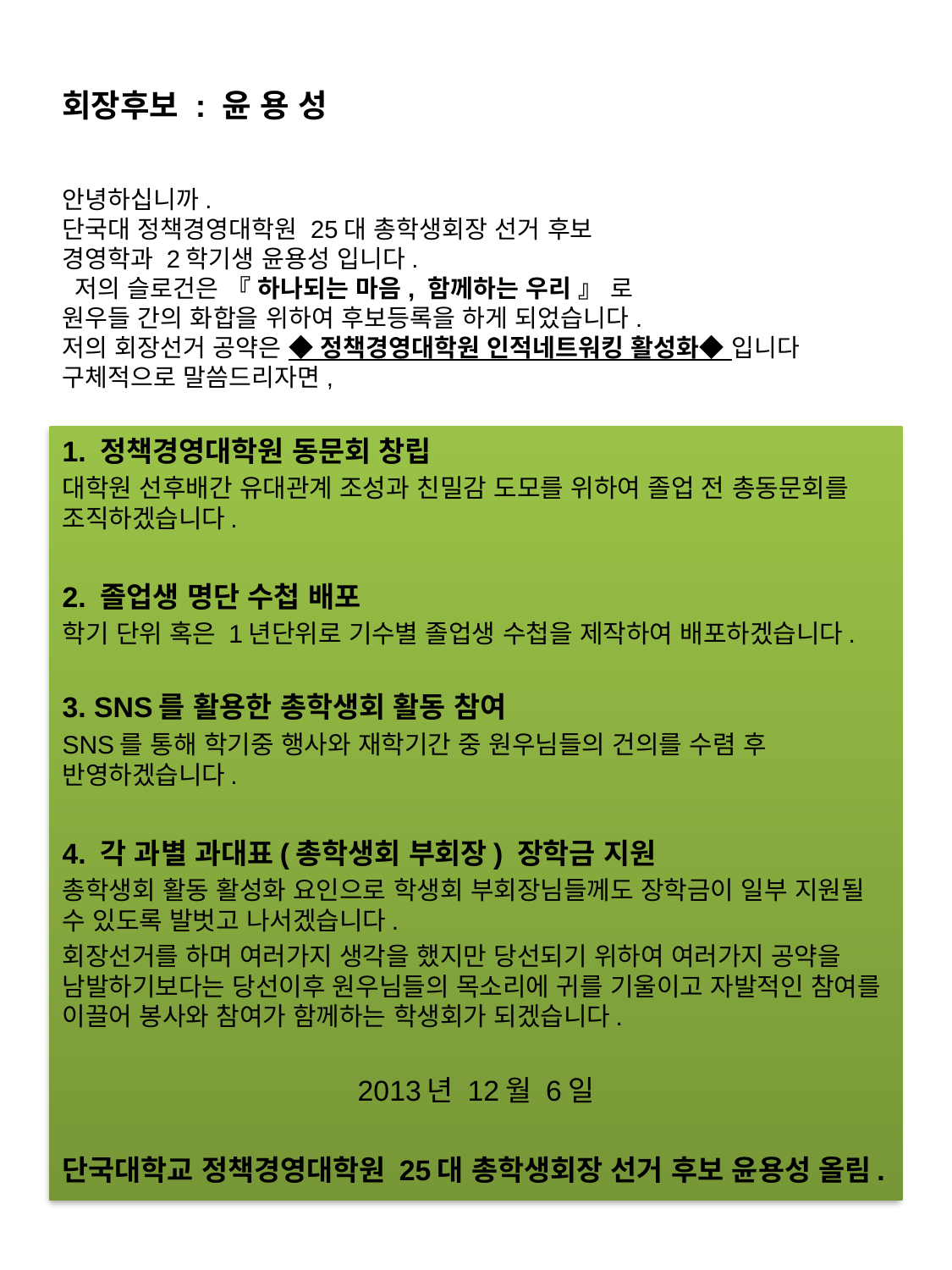

회장후보 : 윤 용 성
# 안녕하십니까. 단국대 정책경영대학원 25대 총학생회장 선거 후보 경영학과 2학기생 윤용성 입니다.  저의 슬로건은 『 하나되는 마음, 함께하는 우리 』 로 원우들 간의 화합을 위하여 후보등록을 하게 되었습니다. 저의 회장선거 공약은 ◆ 정책경영대학원 인적네트워킹 활성화◆ 입니다 구체적으로 말씀드리자면,
1. 정책경영대학원 동문회 창립
대학원 선후배간 유대관계 조성과 친밀감 도모를 위하여 졸업 전 총동문회를 조직하겠습니다.

2. 졸업생 명단 수첩 배포
학기 단위 혹은 1년단위로 기수별 졸업생 수첩을 제작하여 배포하겠습니다.

3. SNS를 활용한 총학생회 활동 참여
SNS를 통해 학기중 행사와 재학기간 중 원우님들의 건의를 수렴 후 반영하겠습니다.

4. 각 과별 과대표(총학생회 부회장) 장학금 지원
총학생회 활동 활성화 요인으로 학생회 부회장님들께도 장학금이 일부 지원될 수 있도록 발벗고 나서겠습니다.
회장선거를 하며 여러가지 생각을 했지만 당선되기 위하여 여러가지 공약을 남발하기보다는 당선이후 원우님들의 목소리에 귀를 기울이고 자발적인 참여를 이끌어 봉사와 참여가 함께하는 학생회가 되겠습니다.

2013년 12월 6일

단국대학교 정책경영대학원 25대 총학생회장 선거 후보 윤용성 올림.